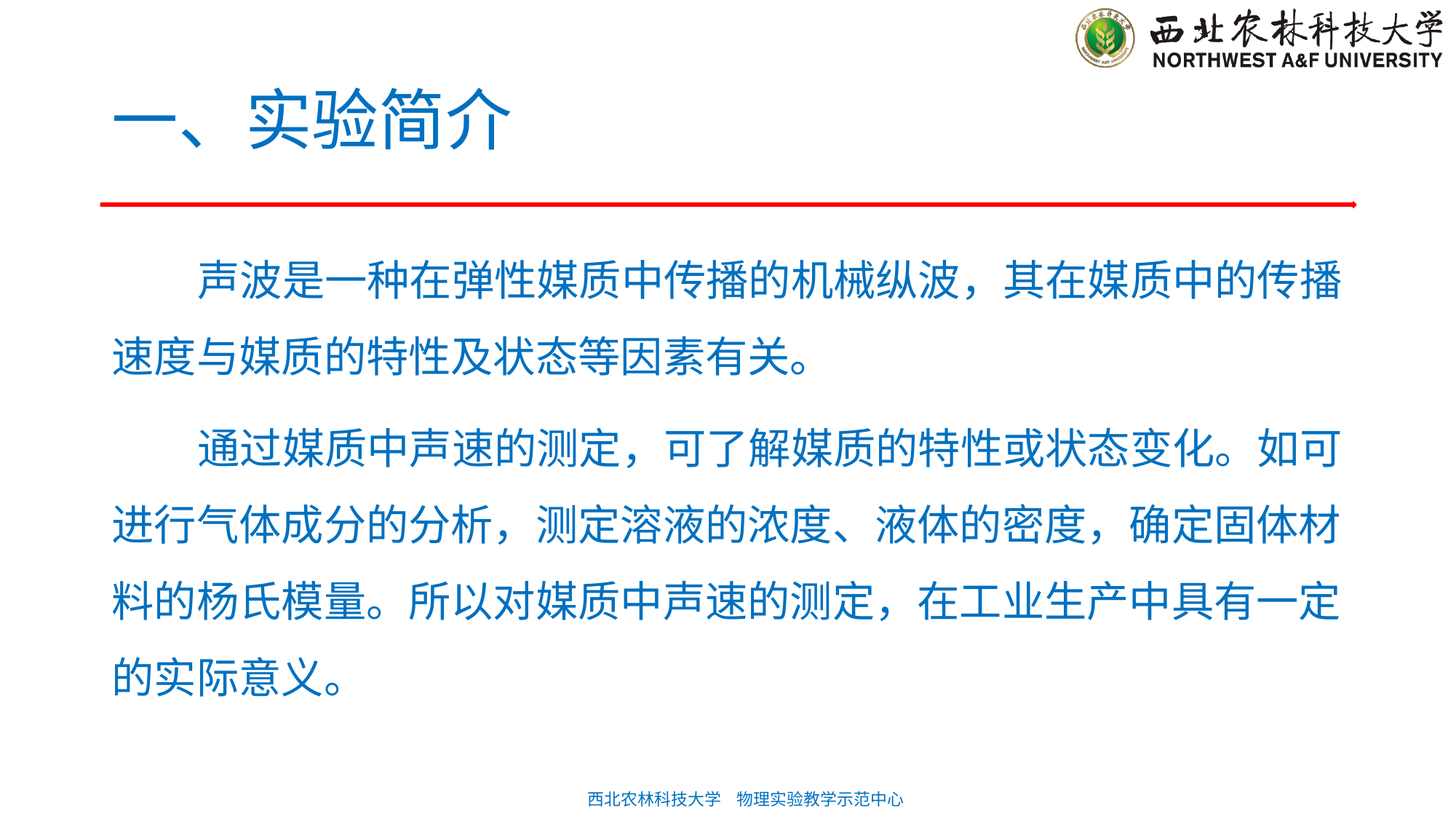

# 一、实验简介
        声波是一种在弹性媒质中传播的机械纵波，其在媒质中的传播速度与媒质的特性及状态等因素有关。
        通过媒质中声速的测定，可了解媒质的特性或状态变化。如可进行气体成分的分析，测定溶液的浓度、液体的密度，确定固体材料的杨氏模量。所以对媒质中声速的测定，在工业生产中具有一定的实际意义。